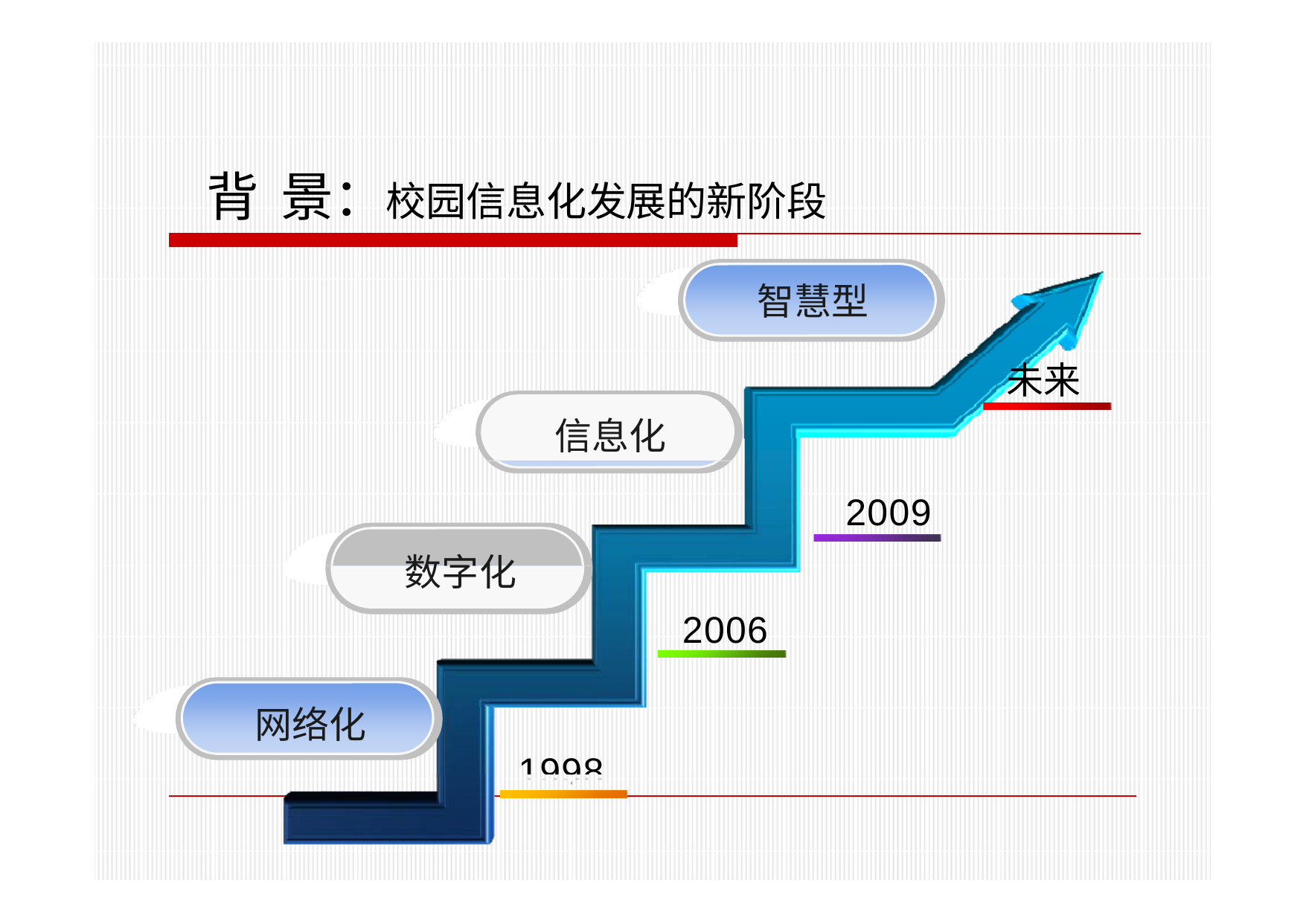

# 背 景：校园信息化发展的新阶段

智慧型

未来

信息化

2009

数字化

2006

网络化

1998